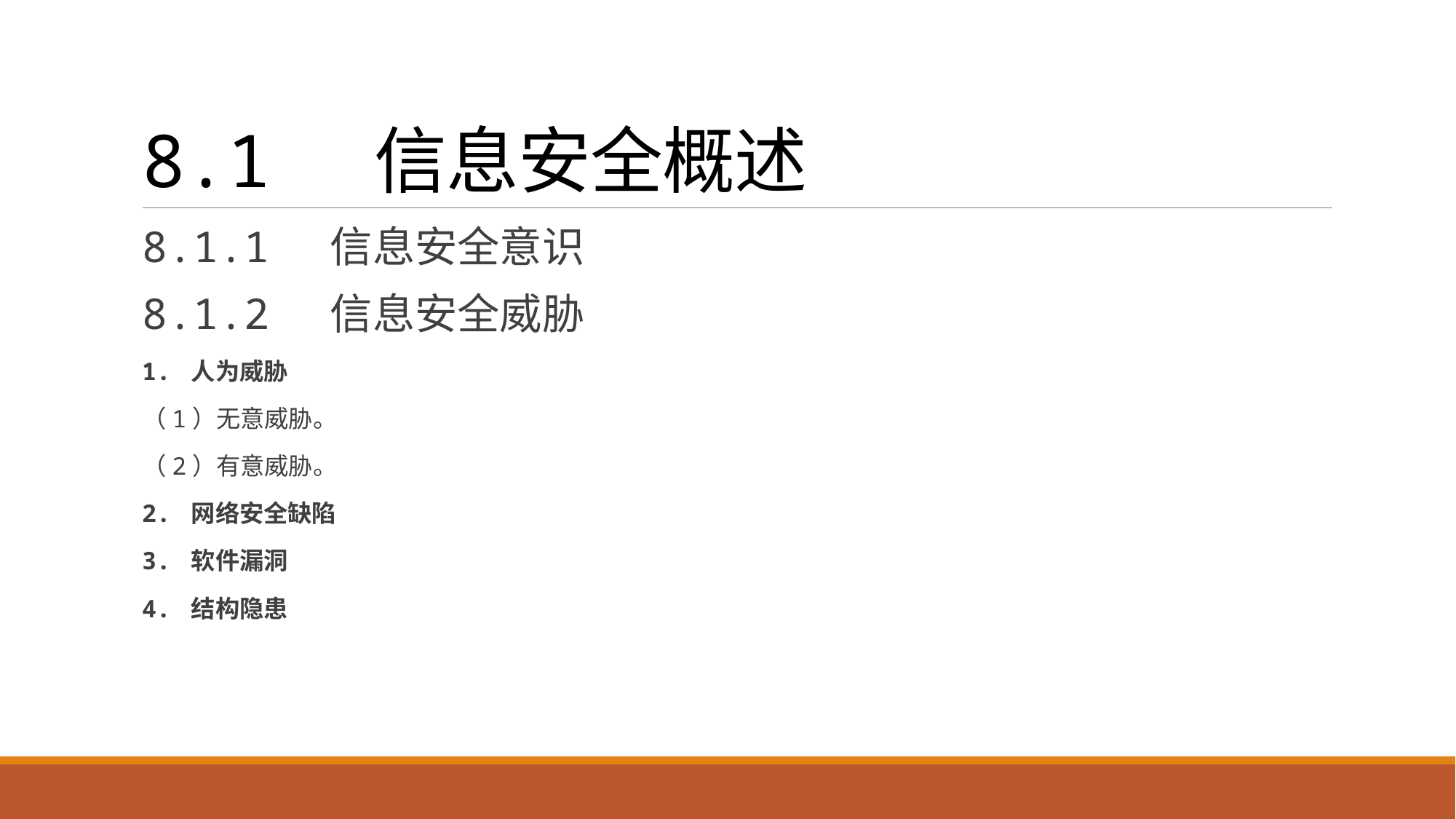

# 8.1  信息安全概述
8.1.1  信息安全意识
8.1.2  信息安全威胁
1. 人为威胁
（1）无意威胁。
（2）有意威胁。
2. 网络安全缺陷
3. 软件漏洞
4. 结构隐患